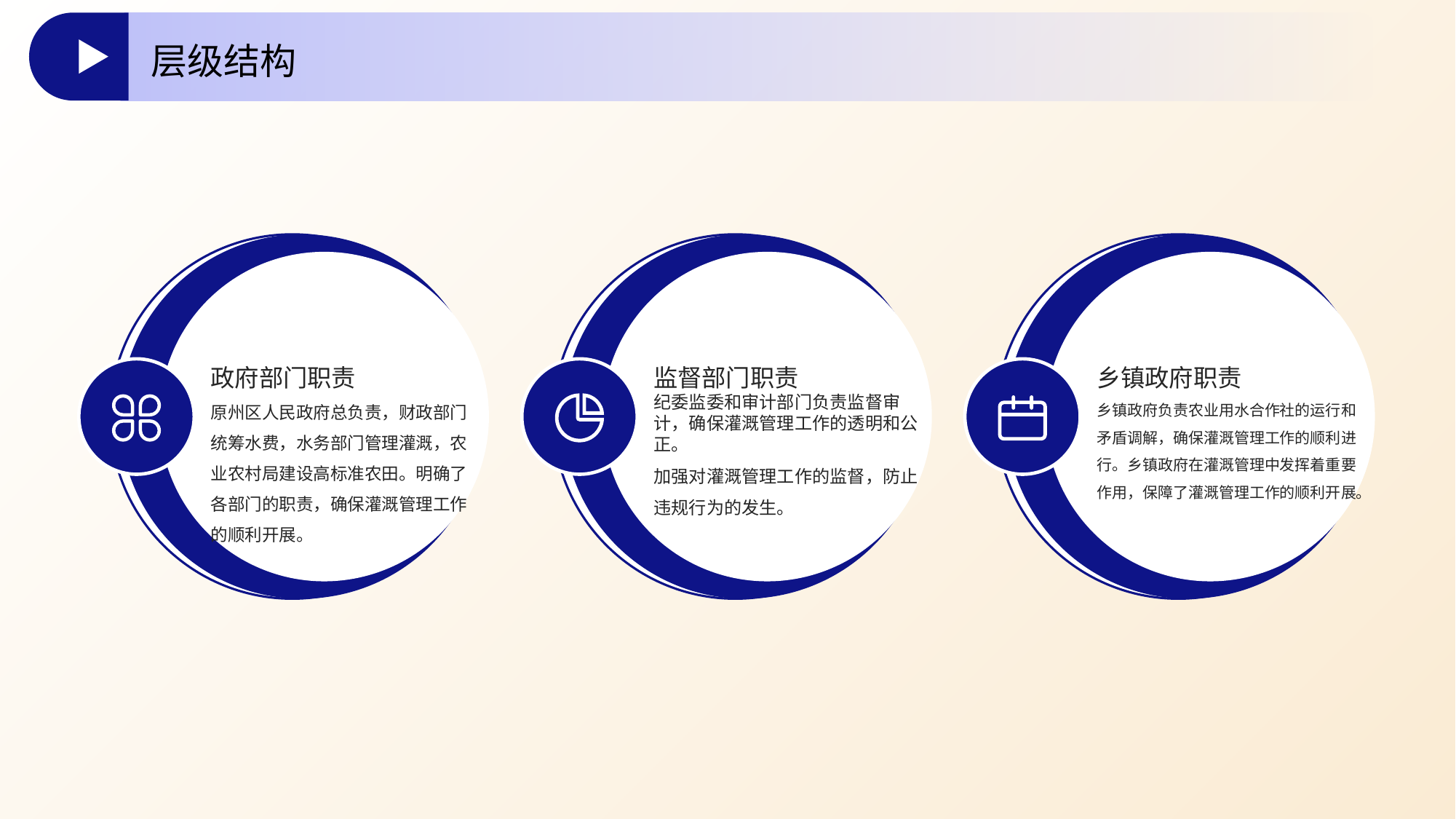

层级结构

政府部门职责
监督部门职责
乡镇政府职责

原州区人民政府总负责，财政部门统筹水费，水务部门管理灌溉，农业农村局建设高标准农田。明确了各部门的职责，确保灌溉管理工作的顺利开展。
纪委监委和审计部门负责监督审计，确保灌溉管理工作的透明和公正。
加强对灌溉管理工作的监督，防止违规行为的发生。
乡镇政府负责农业用水合作社的运行和矛盾调解，确保灌溉管理工作的顺利进行。乡镇政府在灌溉管理中发挥着重要作用，保障了灌溉管理工作的顺利开展。